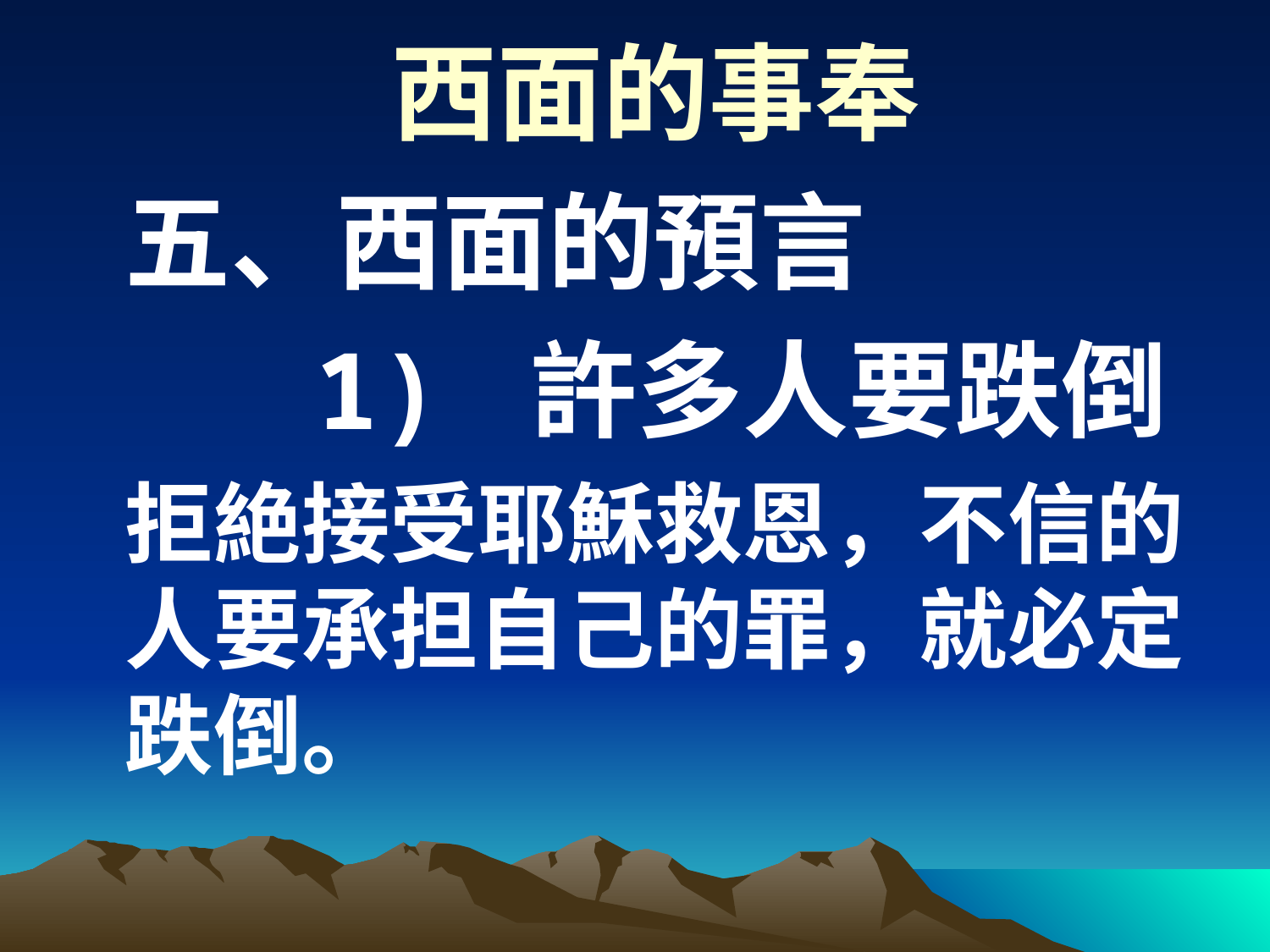

# 西面的事奉
五、西面的預言
   1) 許多人要跌倒
拒絶接受耶穌救恩，不信的人要承担自己的罪，就必定跌倒。